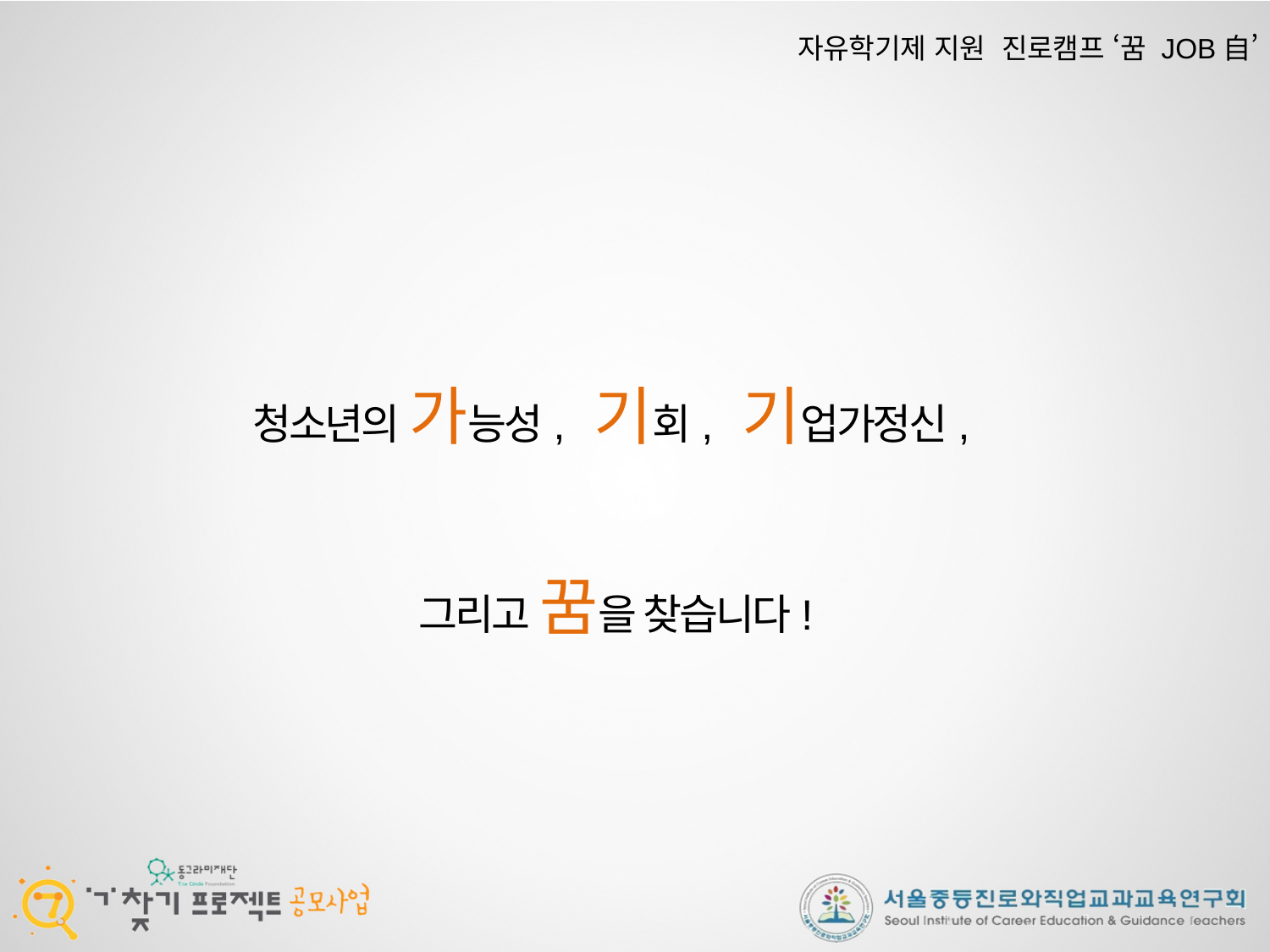

# 자유학기제 지원  진로캠프 ‘꿈 JOB自’
청소년의 가능성,  기회,  기업가정신,
그리고 꿈을 찾습니다!